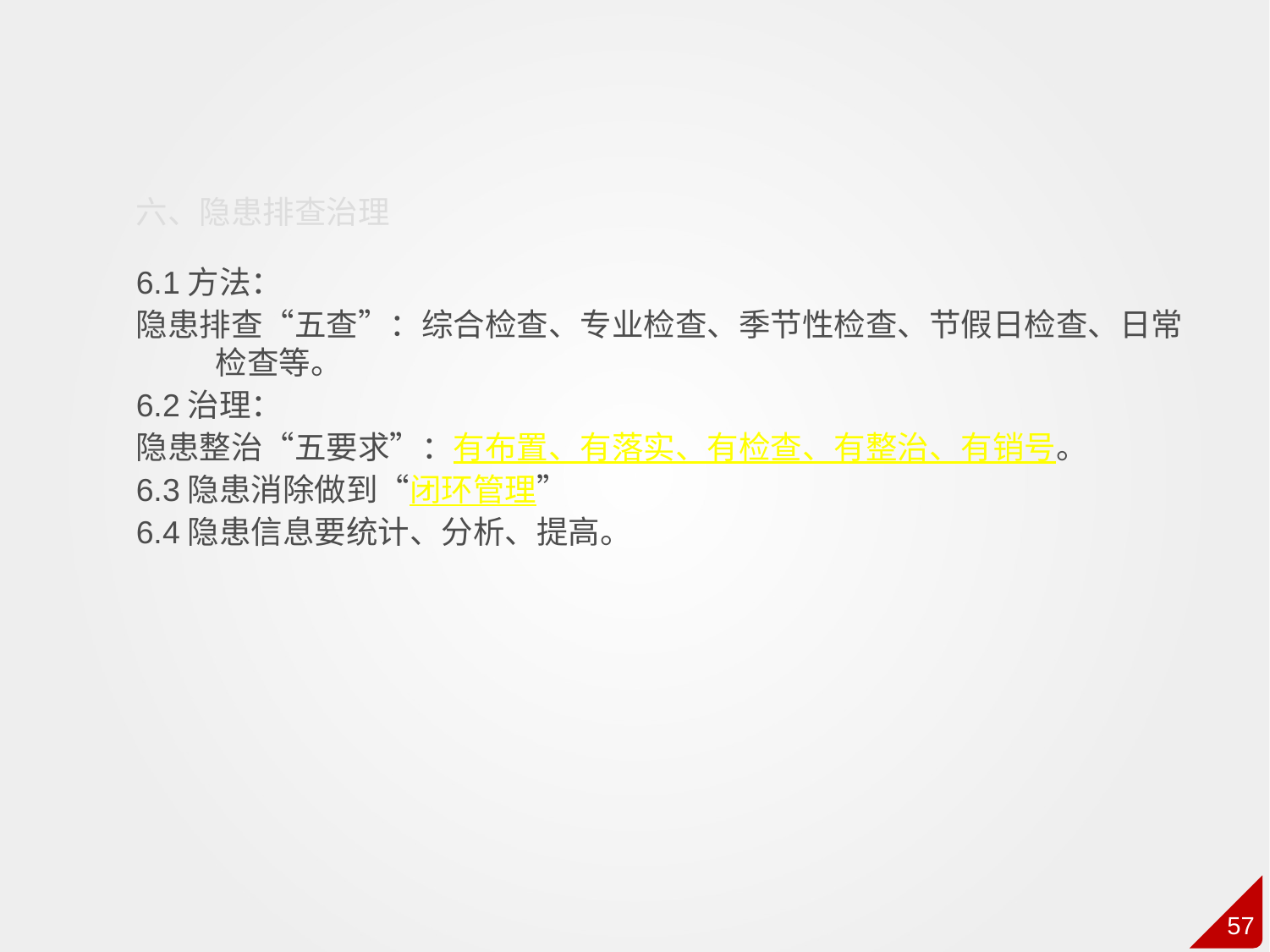

六、隐患排查治理

6.1方法：
隐患排查“五查”：综合检查、专业检查、季节性检查、节假日检查、日常检查等。
6.2治理：
隐患整治“五要求”：有布置、有落实、有检查、有整治、有销号。
6.3隐患消除做到“闭环管理”
6.4隐患信息要统计、分析、提高。